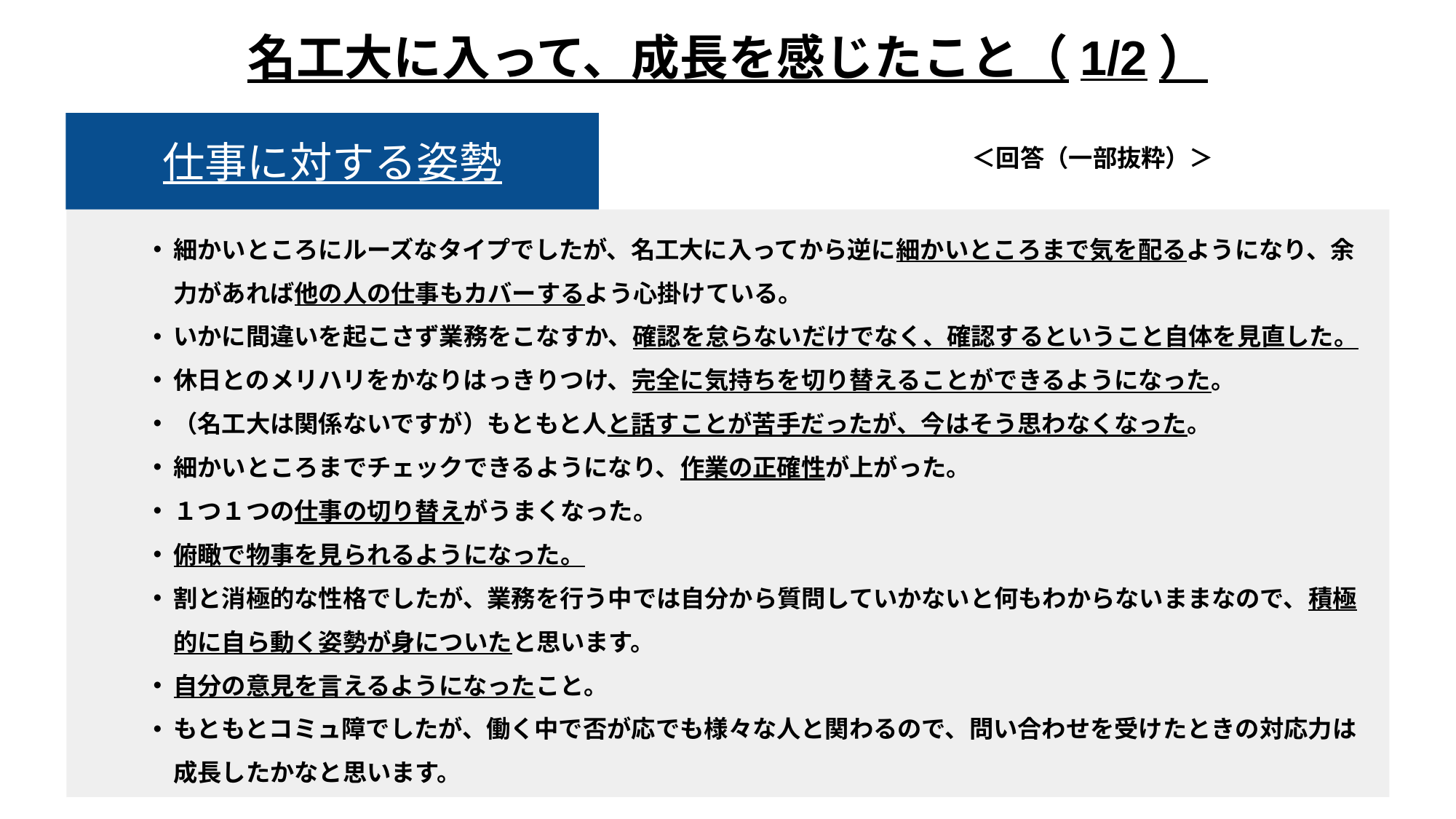

名工大に入って、成長を感じたこと（1/2）

仕事に対する姿勢
＜回答（一部抜粋）＞
細かいところにルーズなタイプでしたが、名工大に入ってから逆に細かいところまで気を配るようになり、余力があれば他の人の仕事もカバーするよう心掛けている。
いかに間違いを起こさず業務をこなすか、確認を怠らないだけでなく、確認するということ自体を見直した。
休日とのメリハリをかなりはっきりつけ、完全に気持ちを切り替えることができるようになった。
（名工大は関係ないですが）もともと人と話すことが苦手だったが、今はそう思わなくなった。
細かいところまでチェックできるようになり、作業の正確性が上がった。
１つ１つの仕事の切り替えがうまくなった。
俯瞰で物事を見られるようになった。
割と消極的な性格でしたが、業務を行う中では自分から質問していかないと何もわからないままなので、積極的に自ら動く姿勢が身についたと思います。
自分の意見を言えるようになったこと。
もともとコミュ障でしたが、働く中で否が応でも様々な人と関わるので、問い合わせを受けたときの対応力は成長したかなと思います。
10